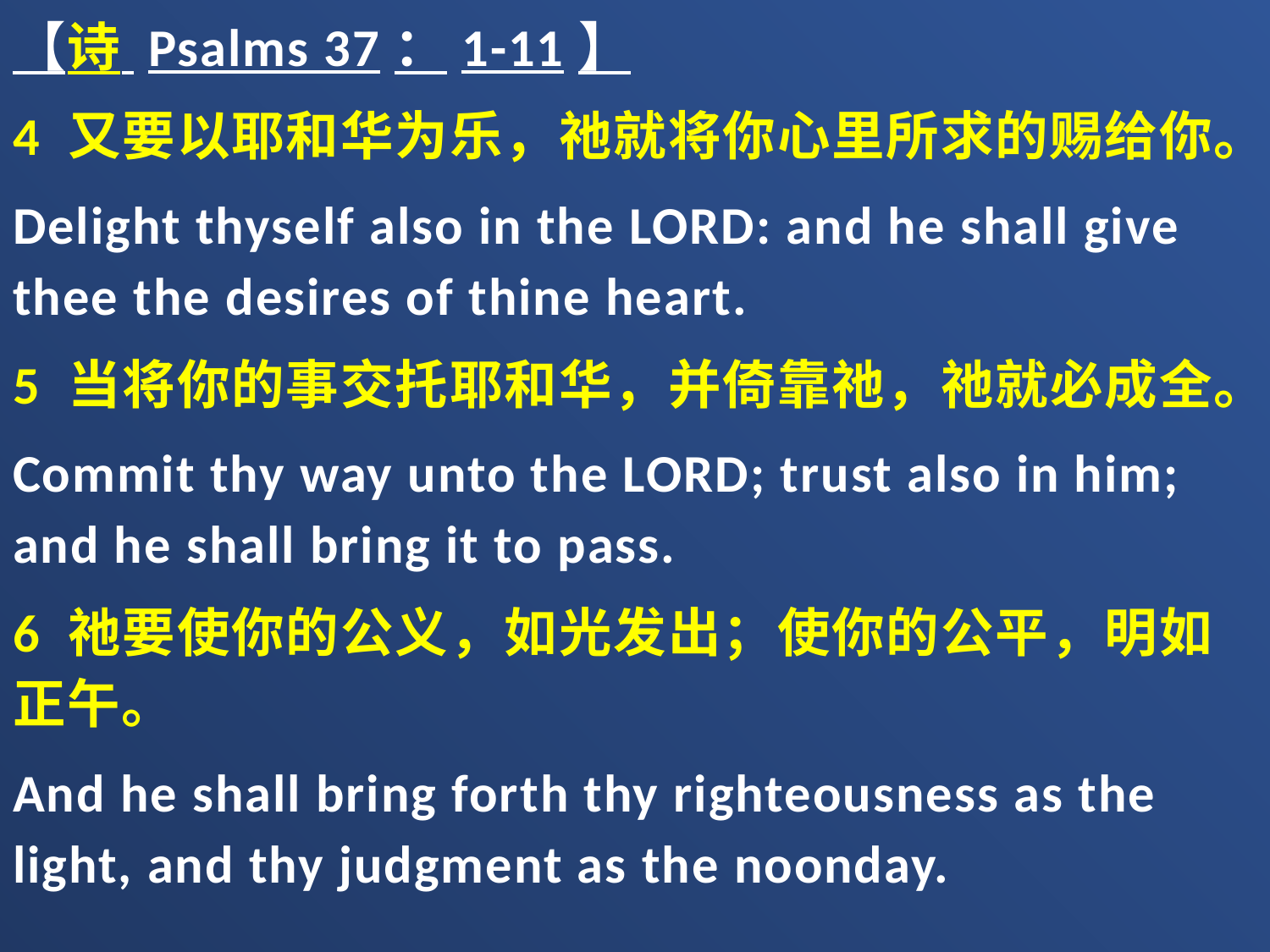

【诗 Psalms 37：1-11】
4 又要以耶和华为乐，祂就将你心里所求的赐给你。
Delight thyself also in the LORD: and he shall give thee the desires of thine heart.
5 当将你的事交托耶和华，并倚靠祂，祂就必成全。
Commit thy way unto the LORD; trust also in him; and he shall bring it to pass.
6 祂要使你的公义，如光发出；使你的公平，明如正午。
And he shall bring forth thy righteousness as the light, and thy judgment as the noonday.